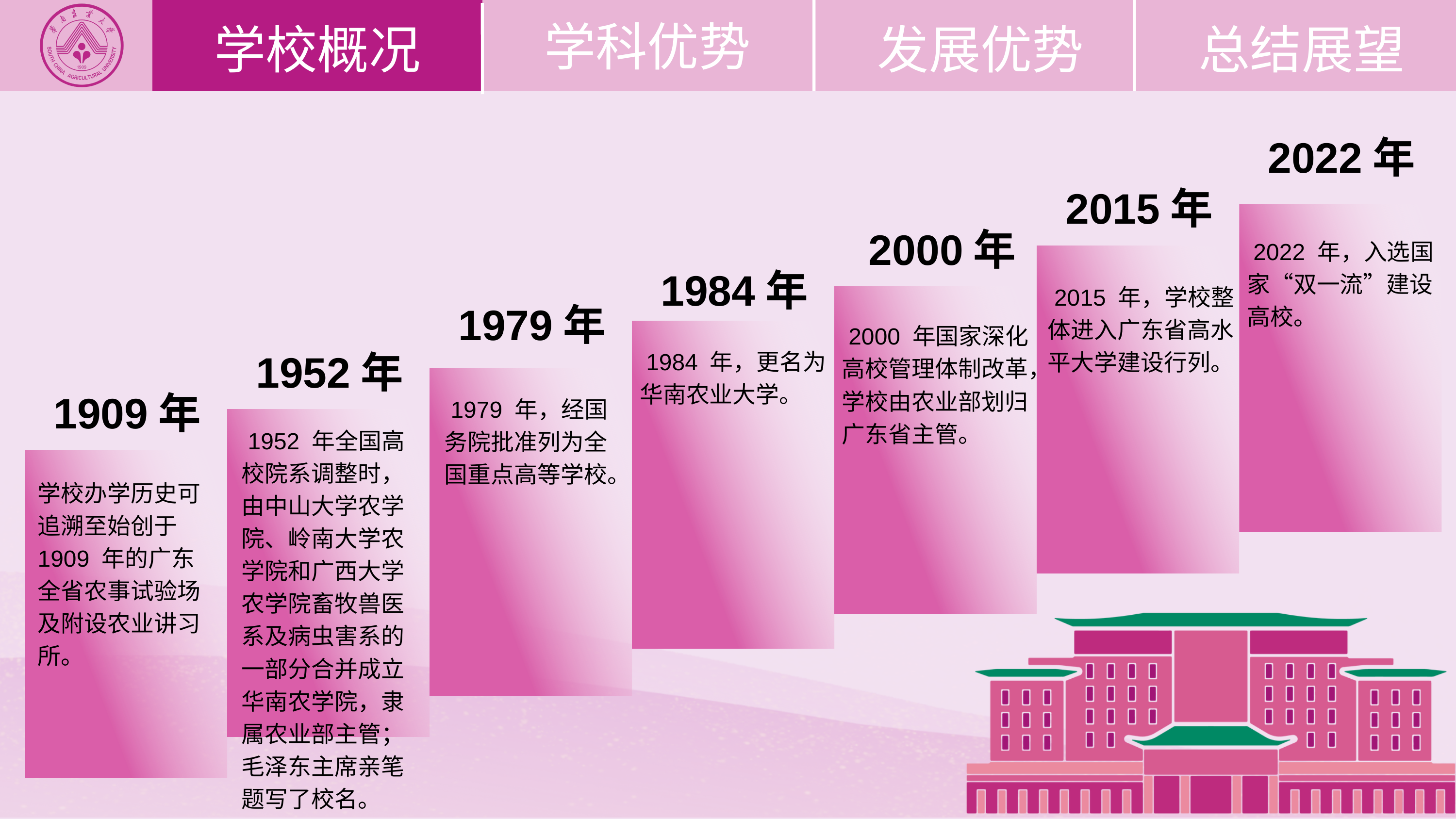

学科优势
学校概况
发展优势
总结展望
2022年
2015年
2000年
 2022 年，入选国家“双一流”建设高校。
1984年

 2015 年，学校整体进入广东省高水平大学建设行列。
1979年

 2000 年国家深化高校管理体制改革，学校由农业部划归广东省主管。
1952年
 1984 年，更名为华南农业大学。

1909年

 1979 年，经国务院批准列为全国重点高等学校。
 1952 年全国高校院系调整时，由中山大学农学院、岭南大学农学院和广西大学农学院畜牧兽医系及病虫害系的一部分合并成立华南农学院，隶属农业部主管；毛泽东主席亲笔题写了校名。

学校办学历史可追溯至始创于 1909 年的广东全省农事试验场及附设农业讲习所。